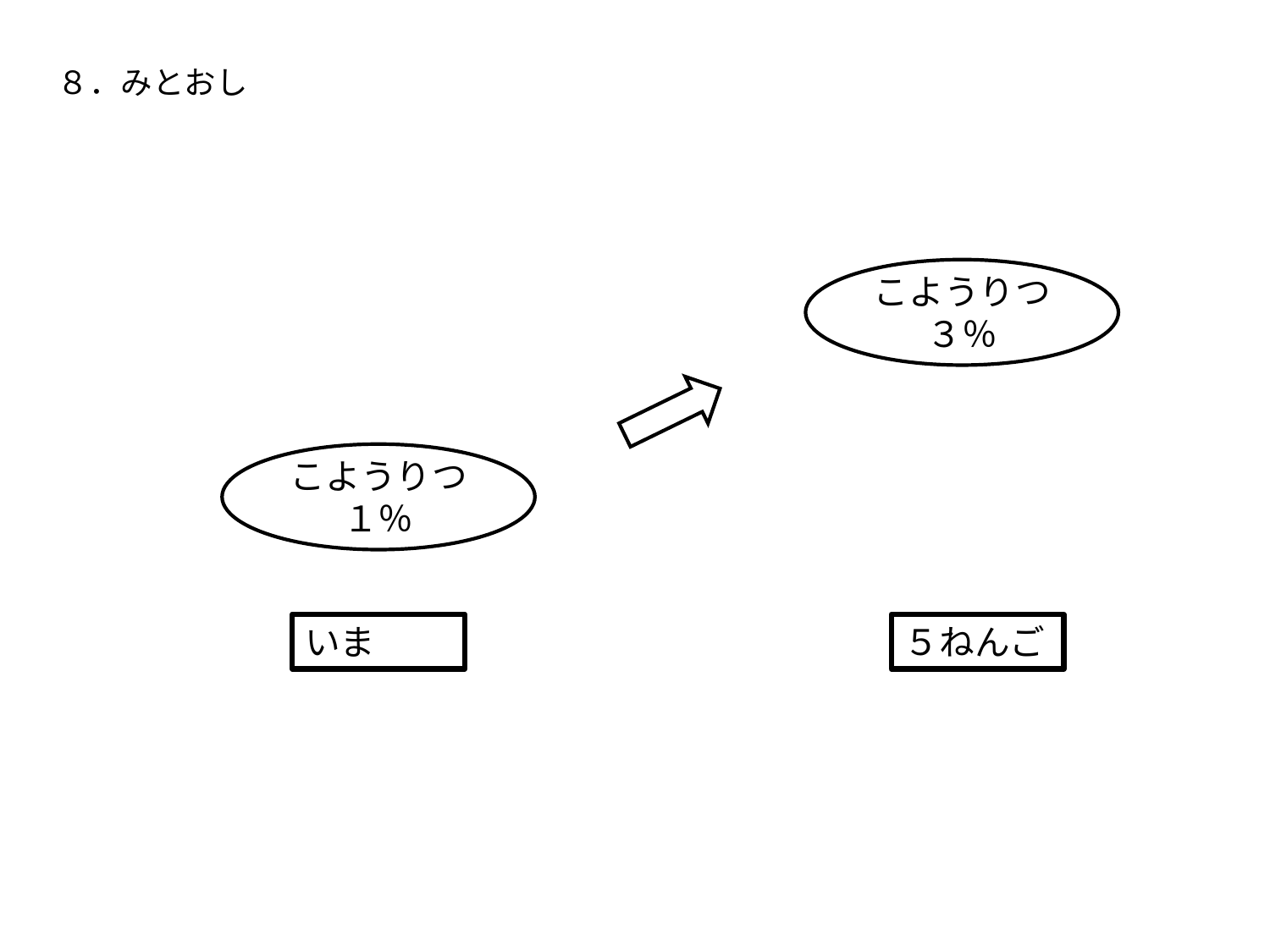

８．みとおし
こようりつ
３％

こようりつ
１％
いま
５ねんご